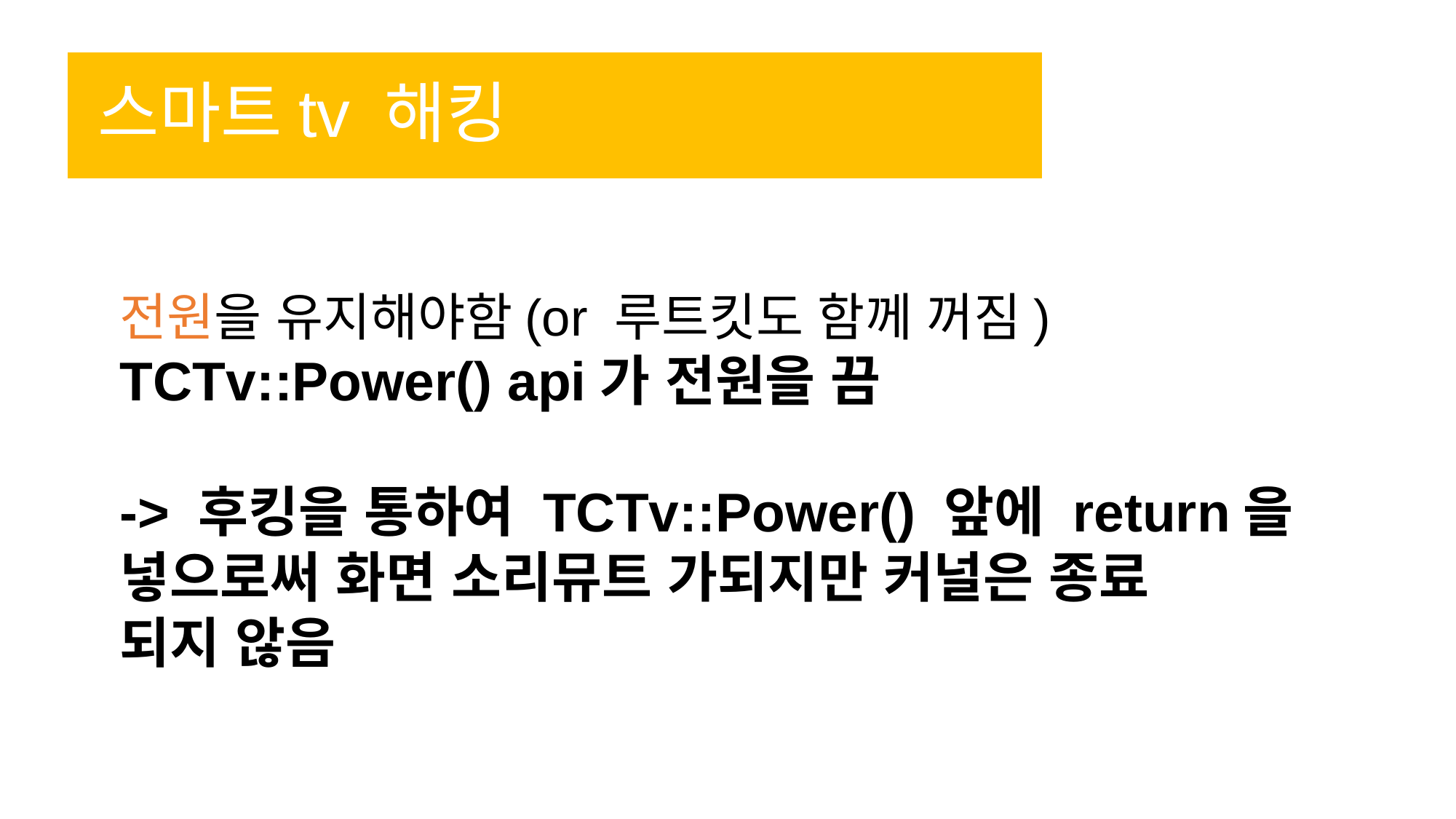

# 스마트tv 해킹

전원을 유지해야함(or 루트킷도 함께 꺼짐)
TCTv::Power() api가 전원을 끔

-> 후킹을 통하여 TCTv::Power() 앞에 return을
넣으로써 화면 소리뮤트 가되지만 커널은 종료
되지 않음